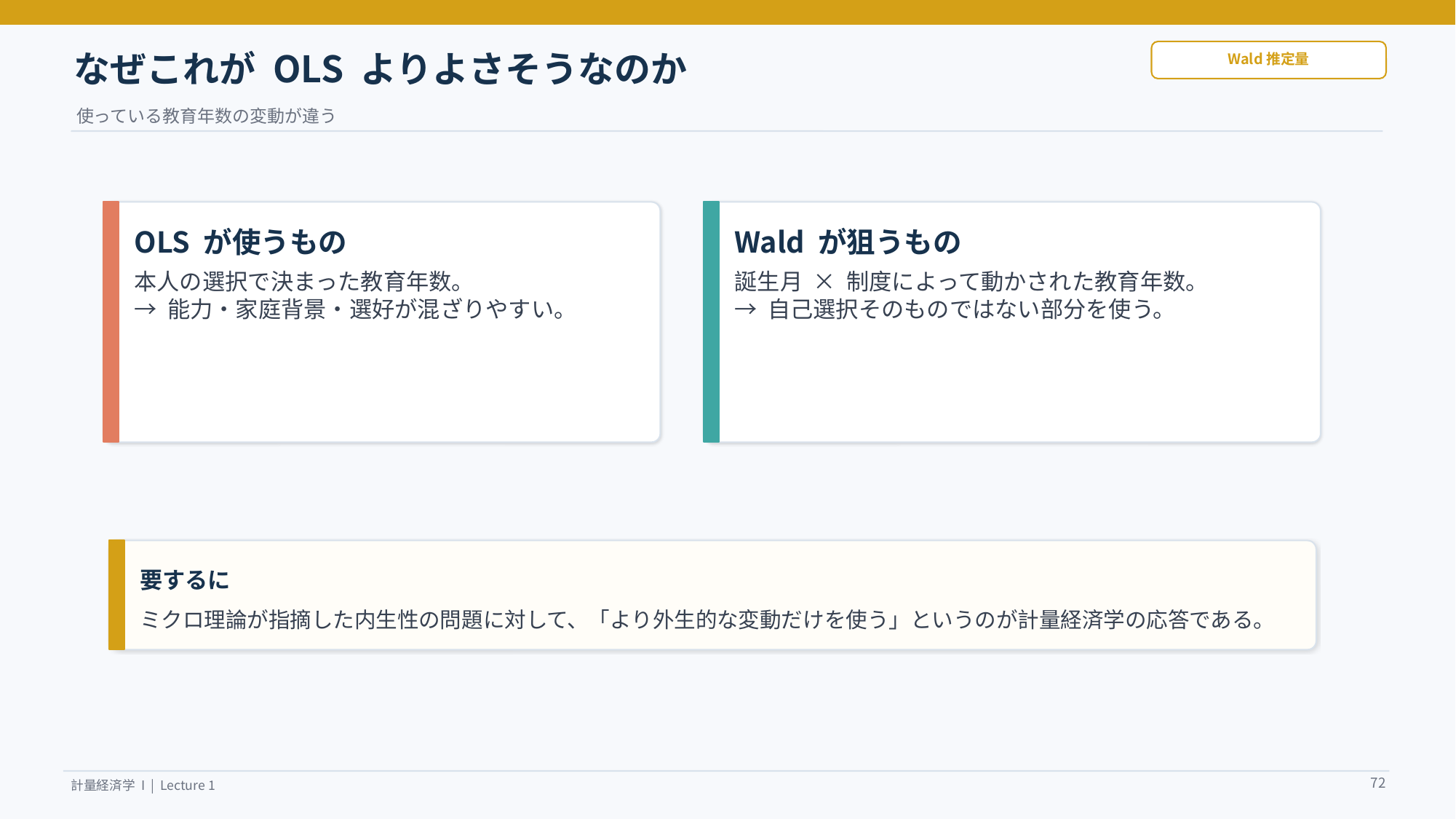

なぜこれが OLS よりよさそうなのか

Wald推定量
使っている教育年数の変動が違う

OLS が使うもの
Wald が狙うもの
本人の選択で決まった教育年数。
→ 能力・家庭背景・選好が混ざりやすい。
誕生月 × 制度によって動かされた教育年数。
→ 自己選択そのものではない部分を使う。

要するに
ミクロ理論が指摘した内生性の問題に対して、「より外生的な変動だけを使う」というのが計量経済学の応答である。

72
計量経済学 I  |  Lecture 1